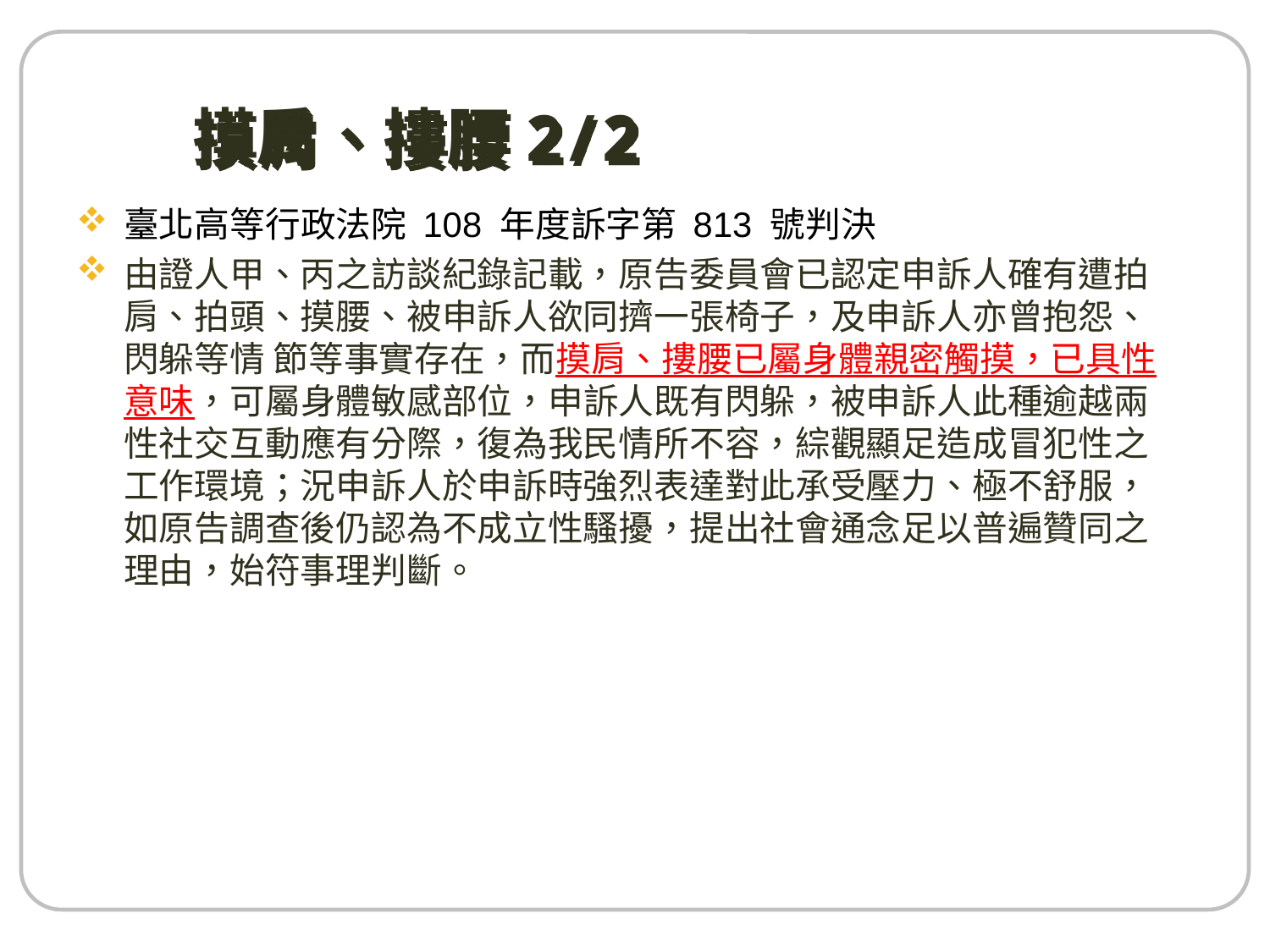

# 摸肩、摟腰2/2
臺北高等行政法院 108 年度訴字第 813 號判決
由證人甲、丙之訪談紀錄記載，原告委員會已認定申訴人確有遭拍肩、拍頭、摸腰、被申訴人欲同擠一張椅子，及申訴人亦曾抱怨、閃躲等情 節等事實存在，而摸肩、摟腰已屬身體親密觸摸，已具性意味，可屬身體敏感部位，申訴人既有閃躲，被申訴人此種逾越兩性社交互動應有分際，復為我民情所不容，綜觀顯足造成冒犯性之工作環境；況申訴人於申訴時強烈表達對此承受壓力、極不舒服，如原告調查後仍認為不成立性騷擾，提出社會通念足以普遍贊同之理由，始符事理判斷。